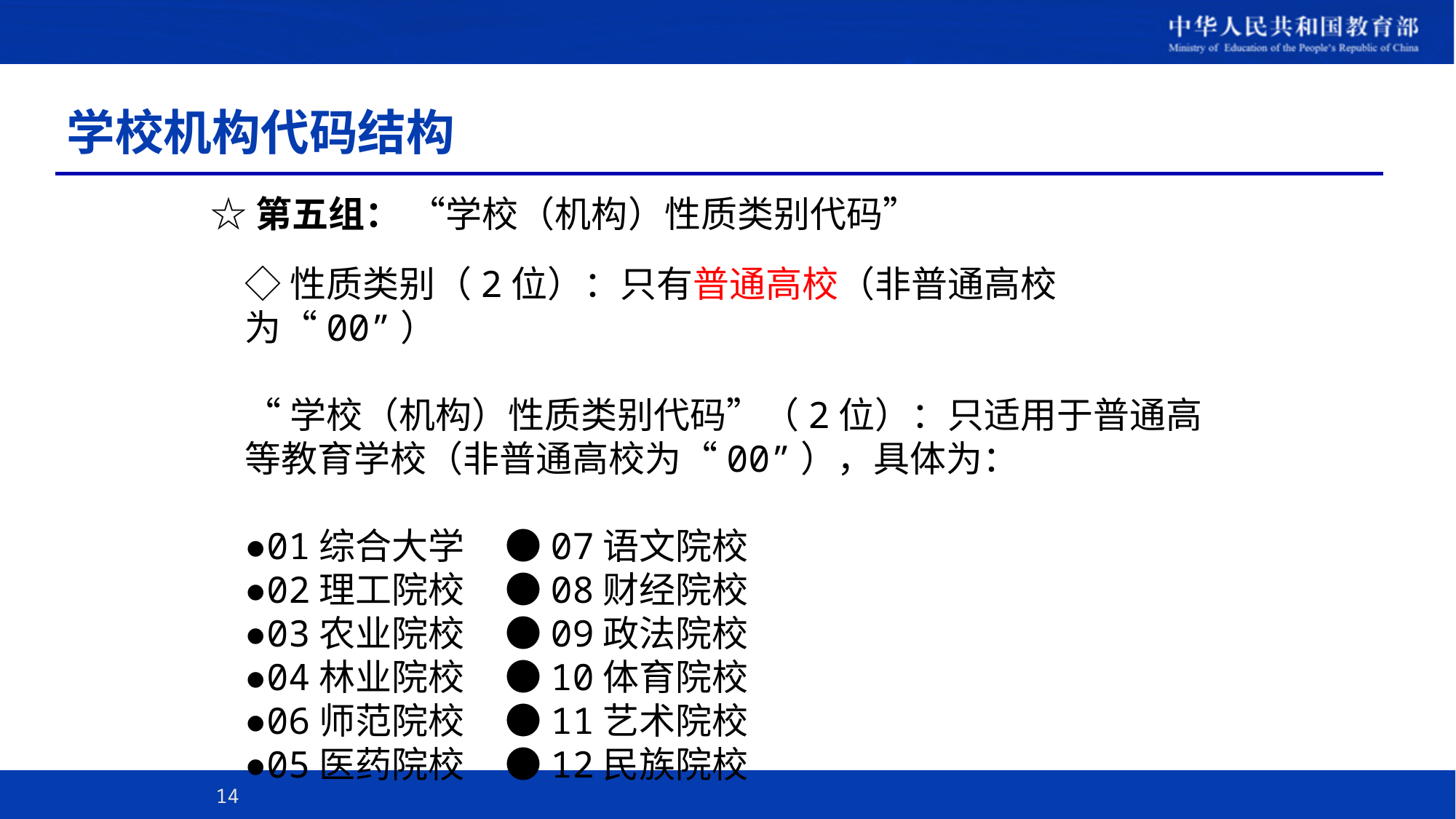

# 学校机构代码结构
☆第五组： “学校（机构）性质类别代码”
◇性质类别（2位）：只有普通高校（非普通高校为“00”）

“学校（机构）性质类别代码”（2位）：只适用于普通高等教育学校（非普通高校为“00”），具体为：

●01综合大学     ●07语文院校
●02理工院校     ●08财经院校
●03农业院校     ●09政法院校
●04林业院校     ●10体育院校
●06师范院校     ●11艺术院校
●05医药院校     ●12民族院校

14
14